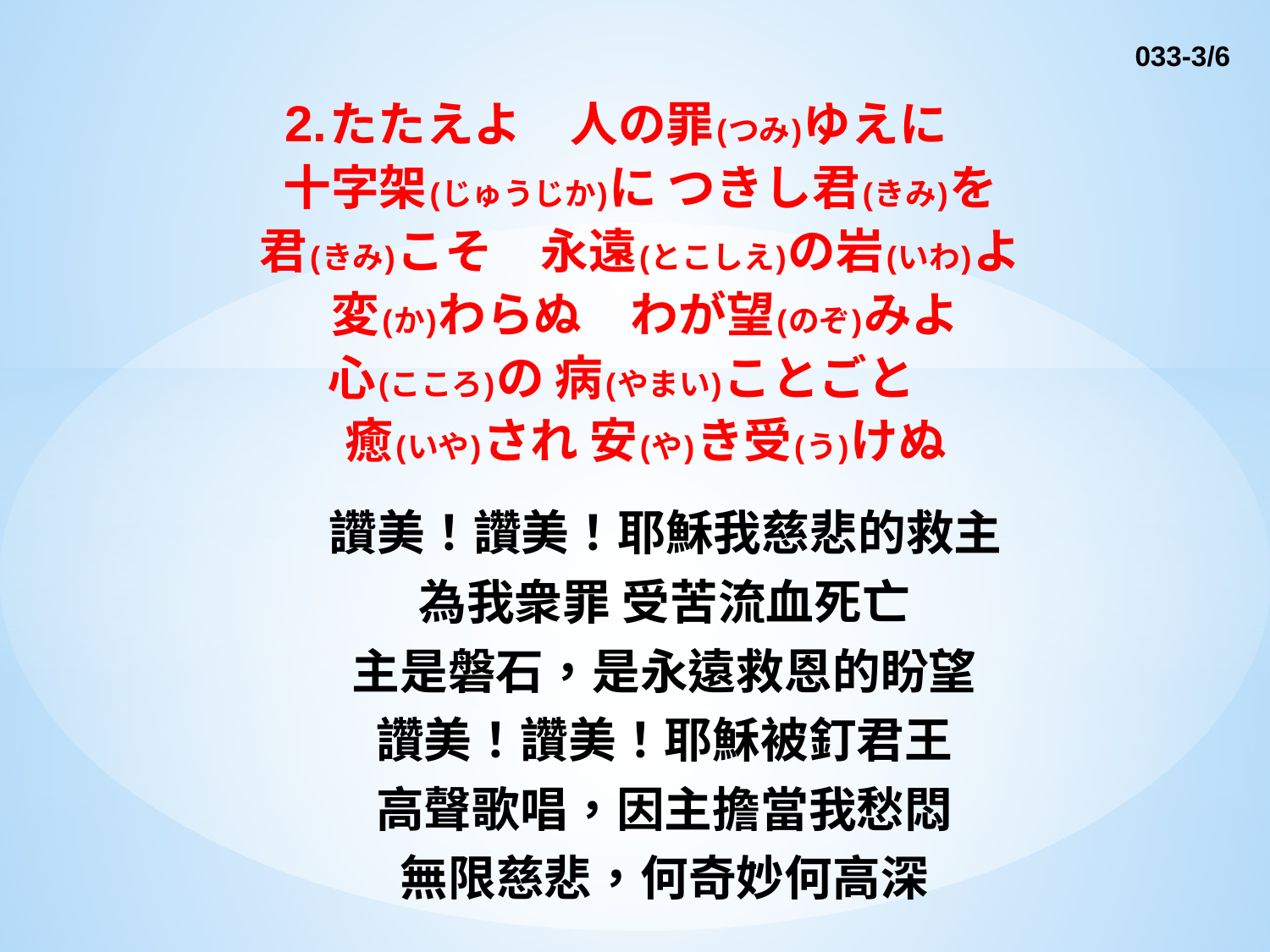

033-3/6
2.たたえよ　人の罪(つみ)ゆえに　
 十字架(じゅうじか)に つきし君(きみ)を
 君(きみ)こそ　永遠(とこしえ)の岩(いわ)よ
 変(か)わらぬ　わが望(のぞ)みよ
 心(こころ)の 病(やまい)ことごと　
 癒(いや)され 安(や)き受(う)けぬ
　讚美！讚美！耶穌我慈悲的救主
　為我衆罪 受苦流血死亡
　主是磐石，是永遠救恩的盼望
　讚美！讚美！耶穌被釘君王
　高聲歌唱，因主擔當我愁悶
　無限慈悲，何奇妙何高深